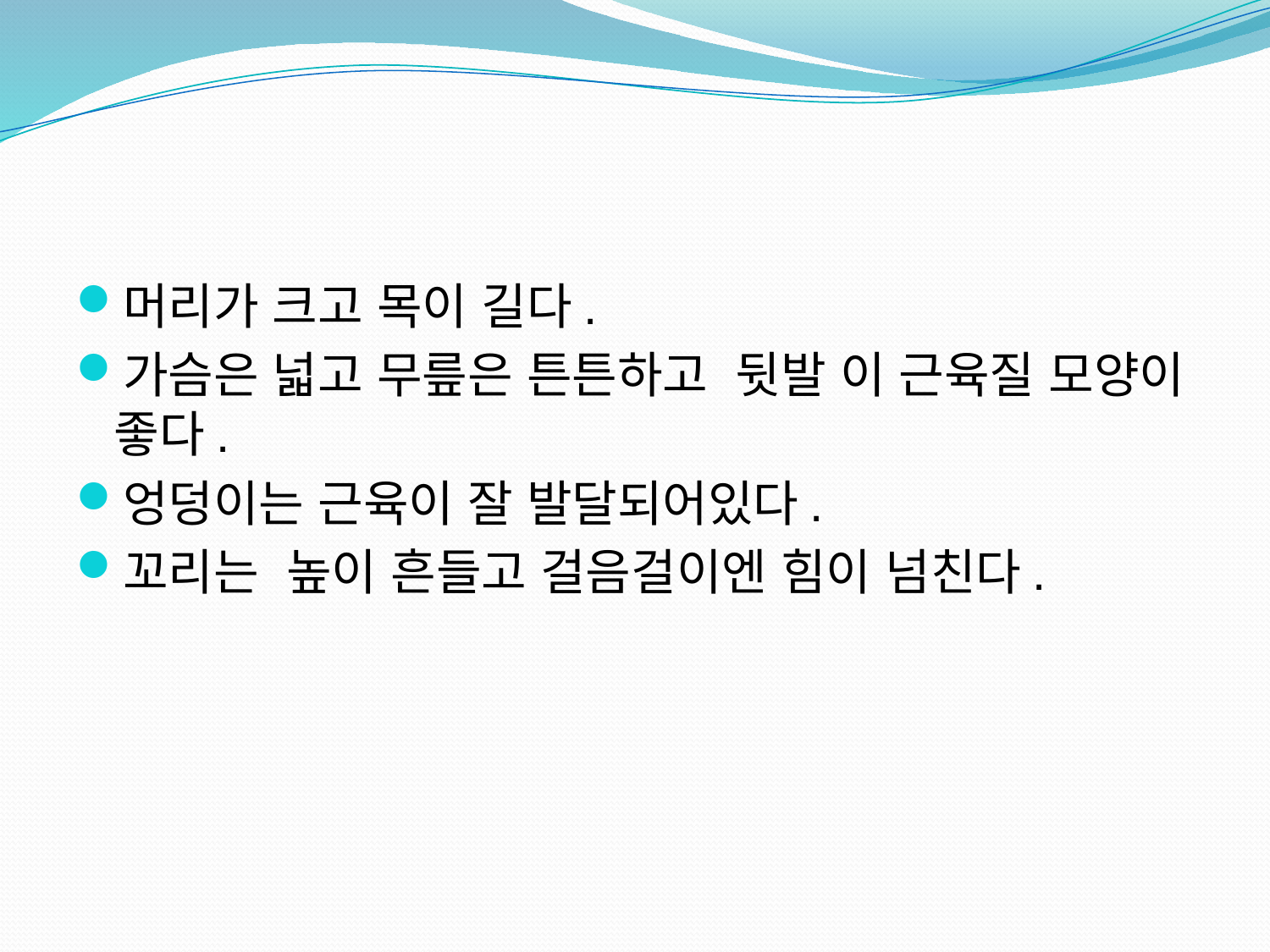

#
머리가 크고 목이 길다.
가슴은 넓고 무릎은 튼튼하고  뒷발 이 근육질 모양이 좋다.
엉덩이는 근육이 잘 발달되어있다.
꼬리는  높이 흔들고 걸음걸이엔 힘이 넘친다.